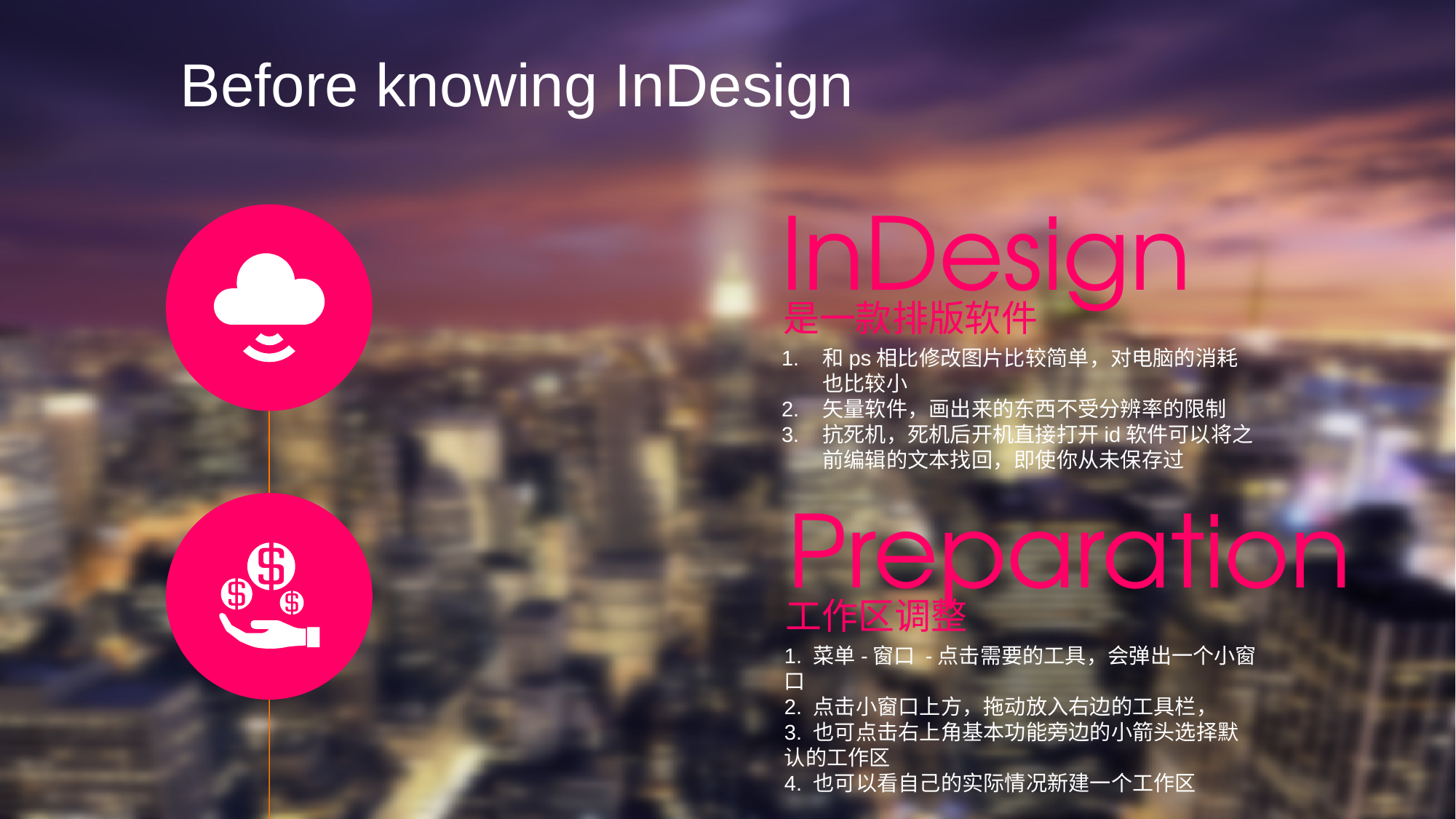

Before knowing InDesign
InDesign

是一款排版软件
和ps相比修改图片比较简单，对电脑的消耗也比较小
矢量软件，画出来的东西不受分辨率的限制
抗死机，死机后开机直接打开id软件可以将之前编辑的文本找回，即使你从未保存过

Preparation

工作区调整
1. 菜单-窗口 -点击需要的工具，会弹出一个小窗口
2. 点击小窗口上方，拖动放入右边的工具栏，
3. 也可点击右上角基本功能旁边的小箭头选择默认的工作区
4. 也可以看自己的实际情况新建一个工作区